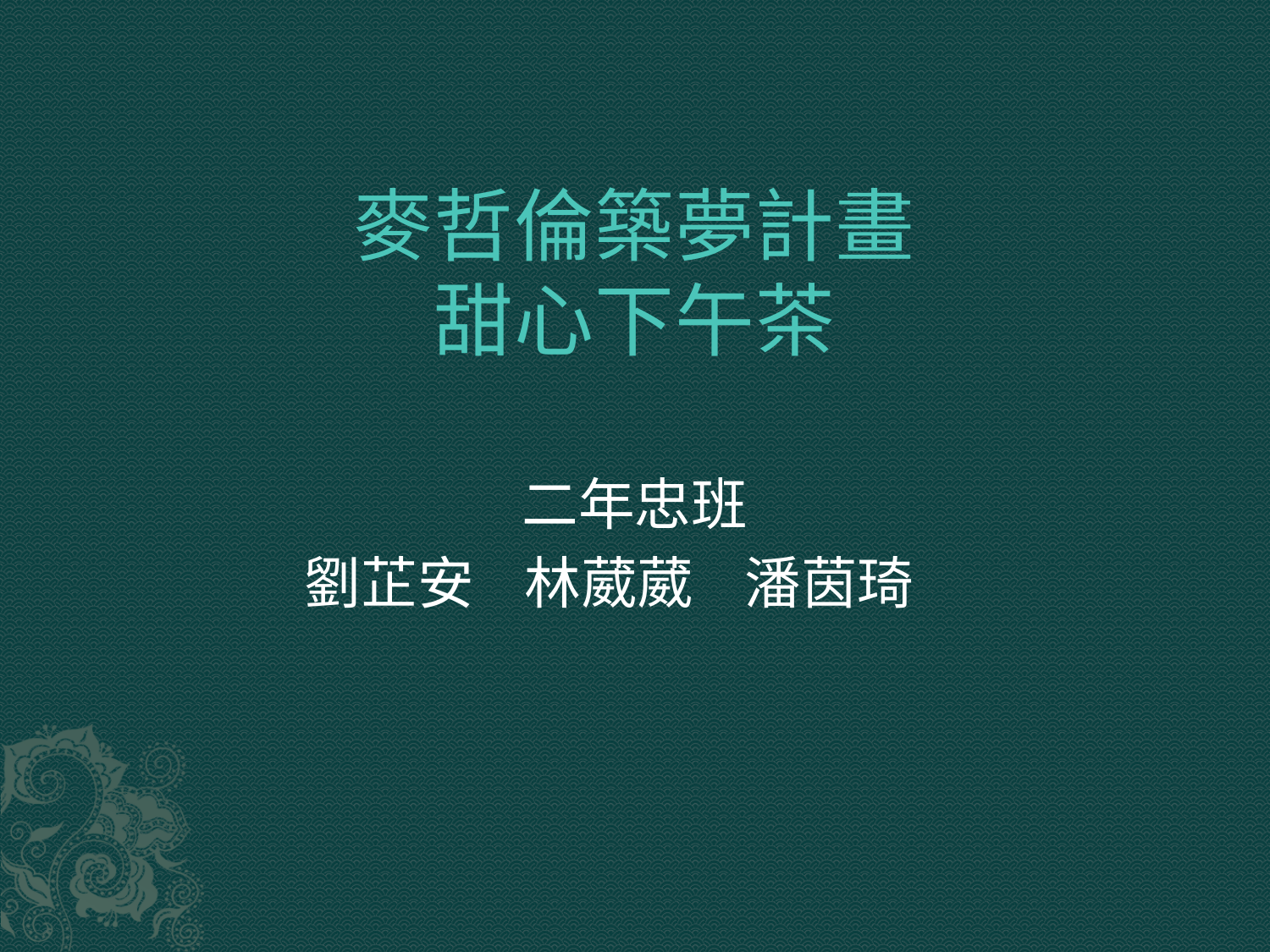

# 麥哲倫築夢計畫 甜心下午茶

二年忠班
劉芷安    林葳葳    潘茵琦